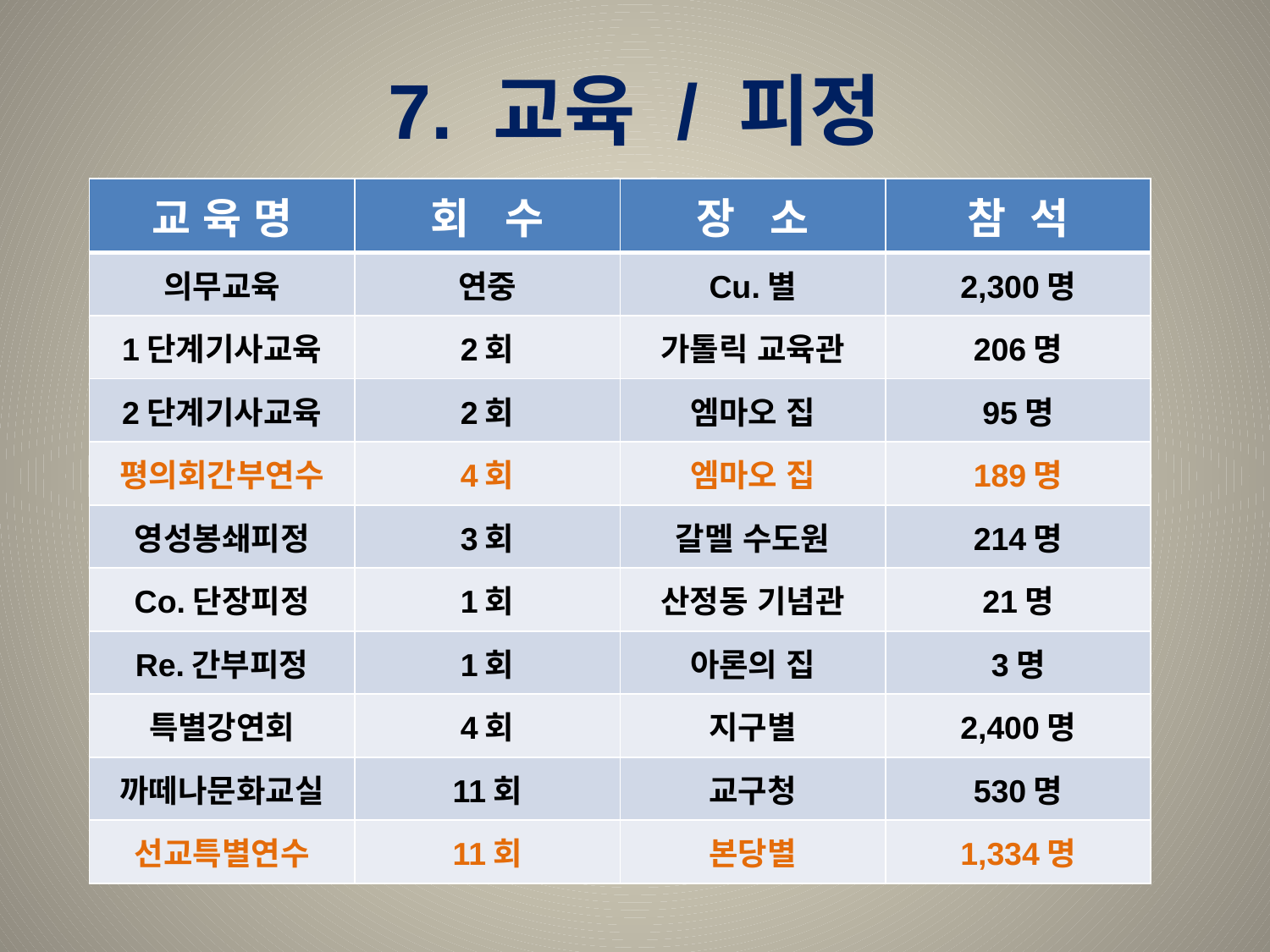

# 7. 교육 / 피정
| 교 육 명 | 회 수 | 장 소 | 참 석 |
| --- | --- | --- | --- |
| 의무교육 | 연중 | Cu.별 | 2,300명 |
| 1단계기사교육 | 2회 | 가톨릭 교육관 | 206명 |
| 2단계기사교육 | 2회 | 엠마오 집 | 95명 |
| 평의회간부연수 | 4회 | 엠마오 집 | 189명 |
| 영성봉쇄피정 | 3회 | 갈멜 수도원 | 214명 |
| Co.단장피정 | 1회 | 산정동 기념관 | 21명 |
| Re.간부피정 | 1회 | 아론의 집 | 3명 |
| 특별강연회 | 4회 | 지구별 | 2,400명 |
| 까떼나문화교실 | 11회 | 교구청 | 530명 |
| 선교특별연수 | 11회 | 본당별 | 1,334명 |